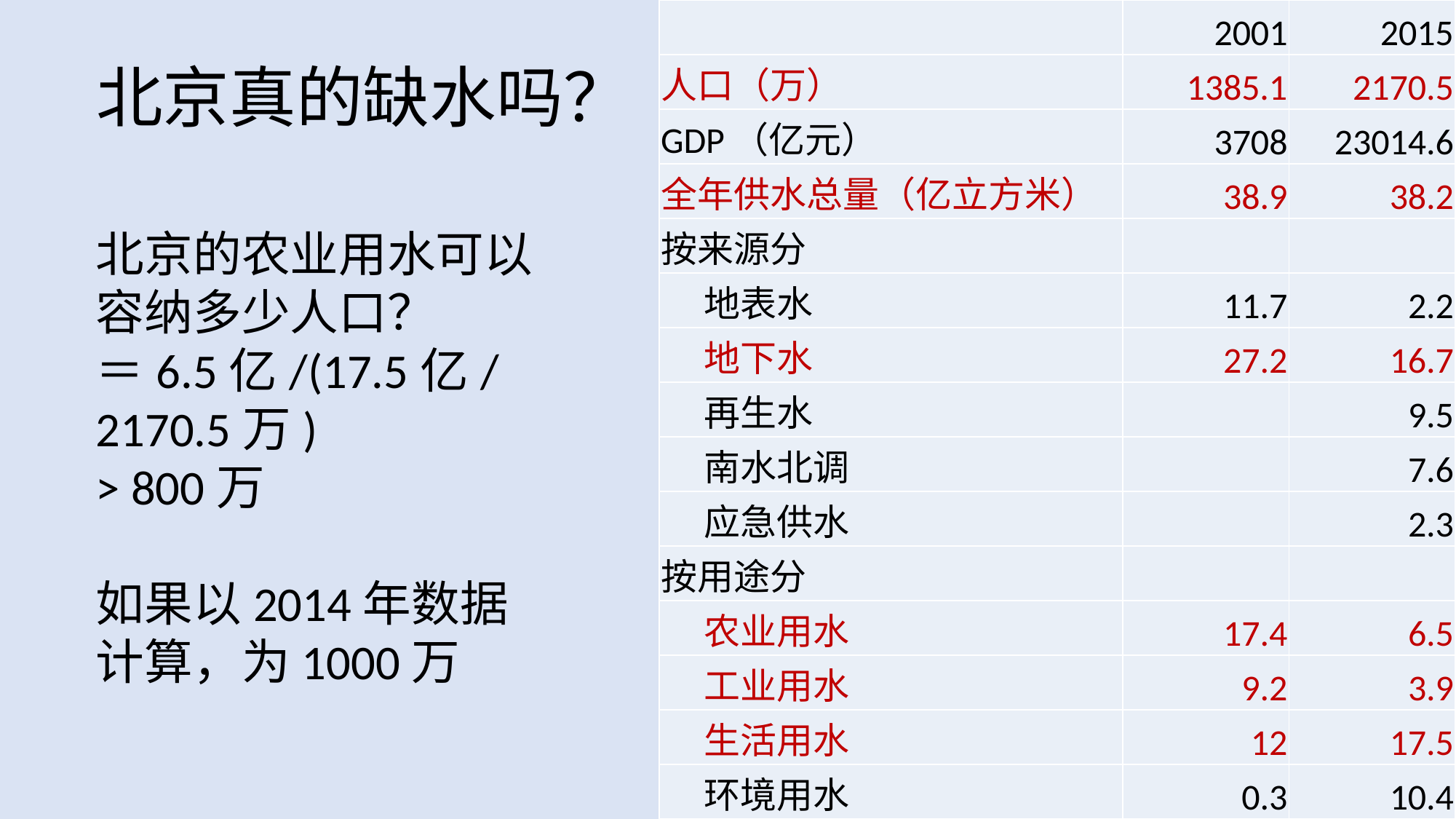

|  | 2001 | 2015 |
| --- | --- | --- |
| 人口（万） | 1385.1 | 2170.5 |
| GDP（亿元） | 3708 | 23014.6 |
| 全年供水总量（亿立方米） | 38.9 | 38.2 |
| 按来源分 |  |  |
| 地表水 | 11.7 | 2.2 |
| 地下水 | 27.2 | 16.7 |
| 再生水 |  | 9.5 |
| 南水北调 |  | 7.6 |
| 应急供水 |  | 2.3 |
| 按用途分 |  |  |
| 农业用水 | 17.4 | 6.5 |
| 工业用水 | 9.2 | 3.9 |
| 生活用水 | 12 | 17.5 |
| 环境用水 | 0.3 | 10.4 |
# 北京真的缺水吗？
北京的农业用水可以容纳多少人口？
＝6.5亿/(17.5亿/2170.5万)
> 800万

如果以2014年数据计算，为1000万